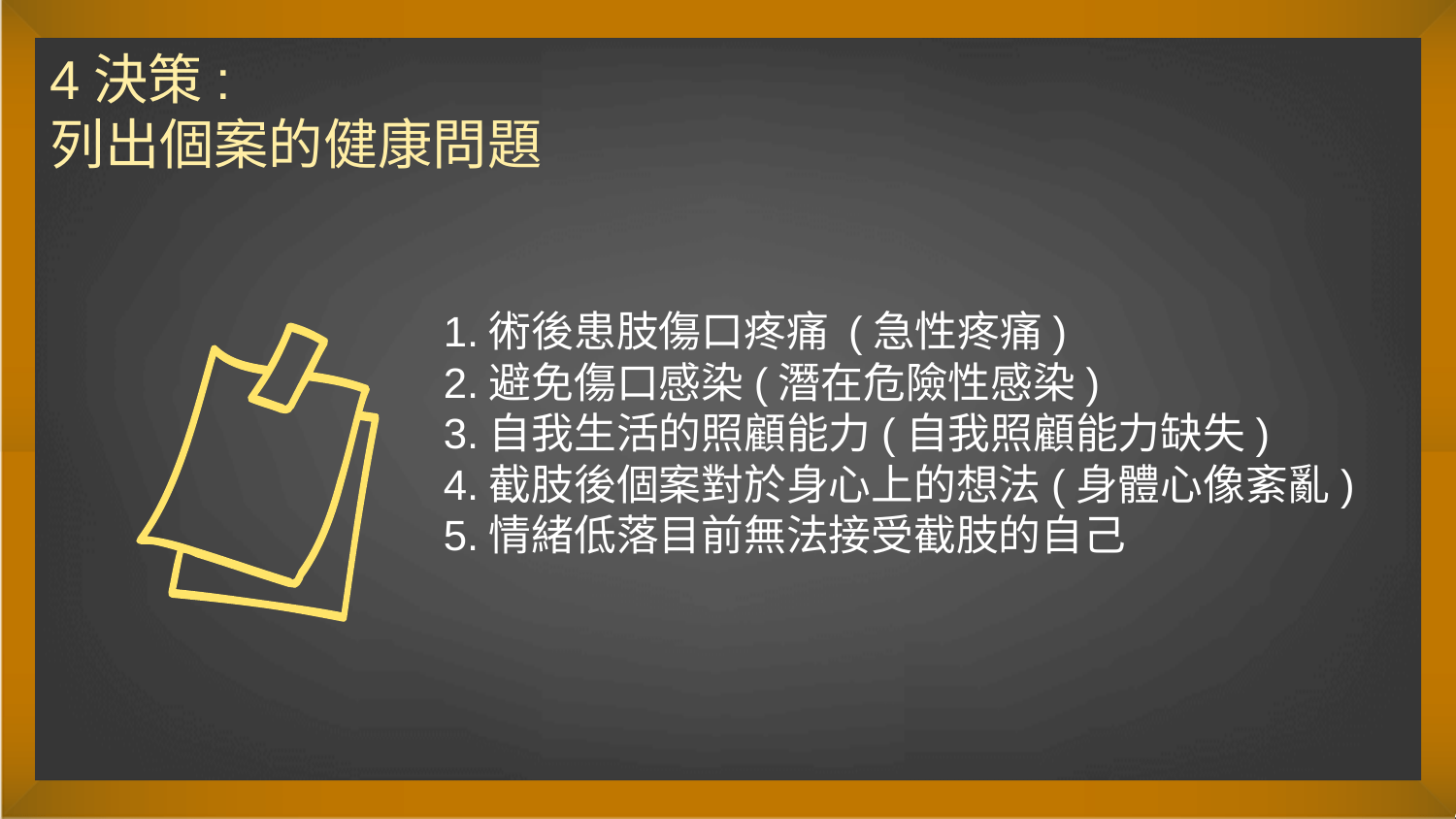

4決策:
列出個案的健康問題
1.術後患肢傷口疼痛 (急性疼痛)
2.避免傷口感染(潛在危險性感染)
3.自我生活的照顧能力(自我照顧能力缺失)
4.截肢後個案對於身心上的想法(身體心像紊亂)
5.情緒低落目前無法接受截肢的自己